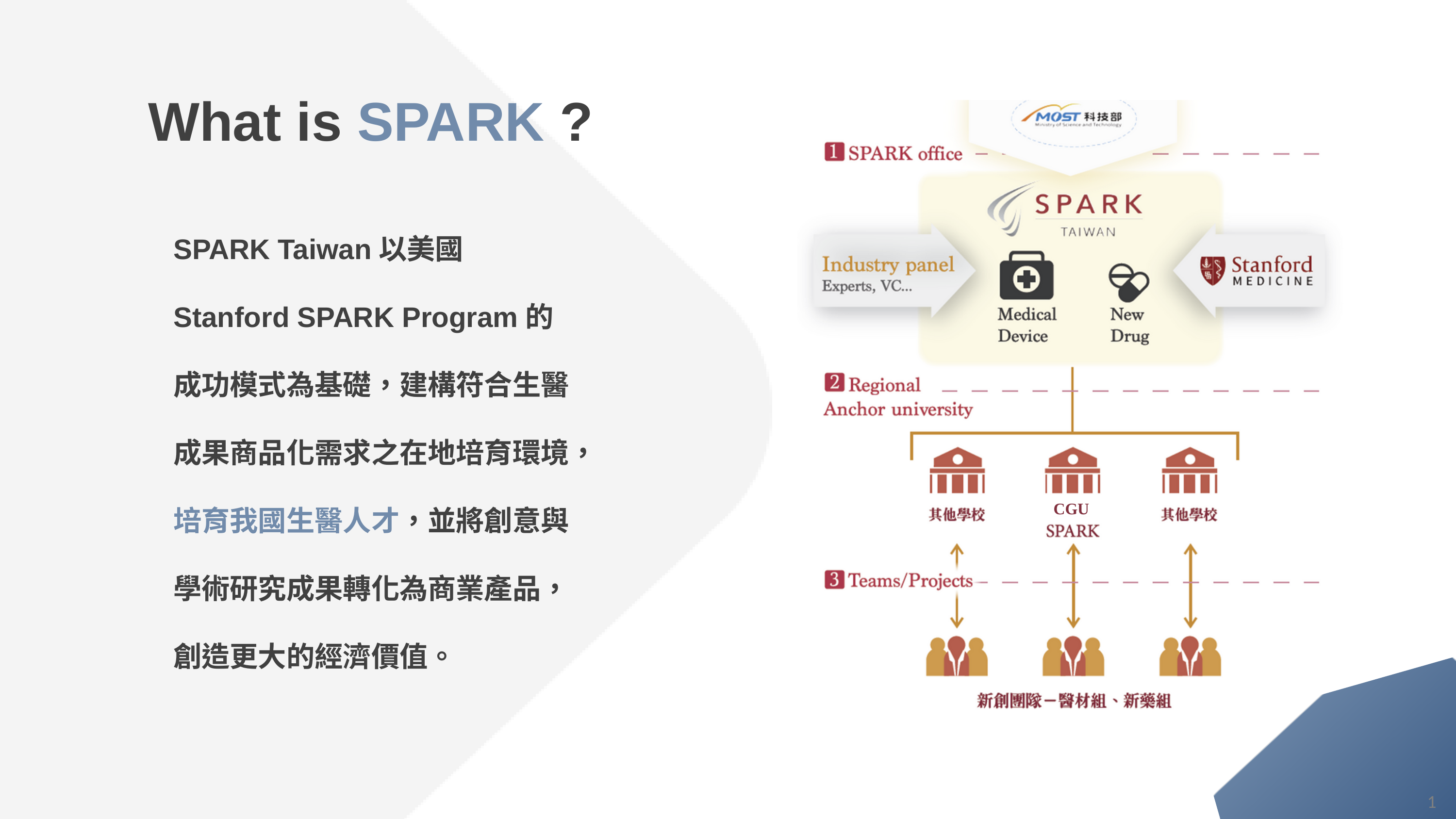

What is SPARK ?

CGU

SPARK Taiwan以美國Stanford SPARK Program的成功模式為基礎，建構符合生醫成果商品化需求之在地培育環境，培育我國生醫人才，並將創意與學術研究成果轉化為商業產品，創造更大的經濟價值。

1